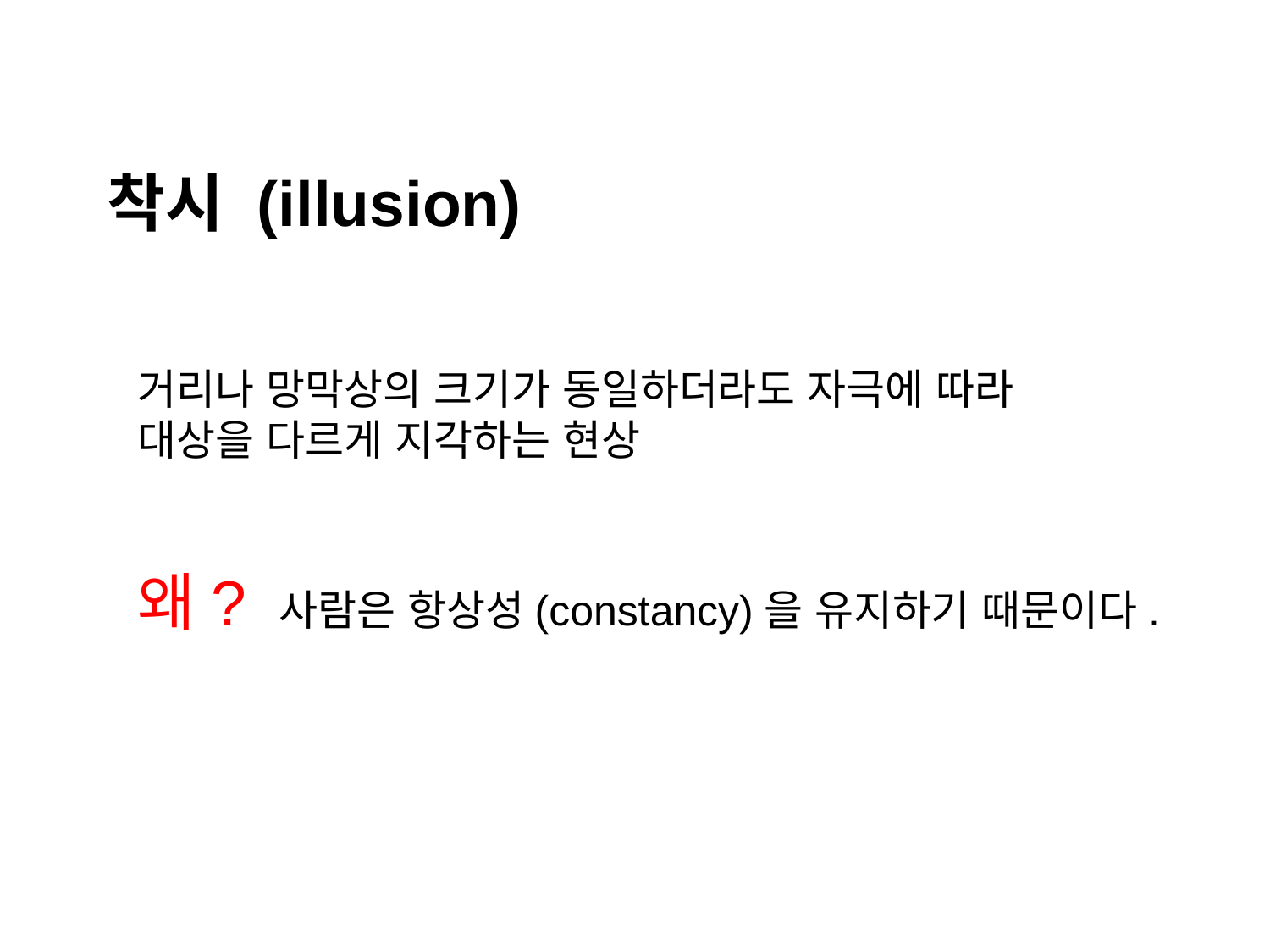

착시 (illusion)
거리나 망막상의 크기가 동일하더라도 자극에 따라
대상을 다르게 지각하는 현상
왜? 사람은 항상성(constancy)을 유지하기 때문이다.